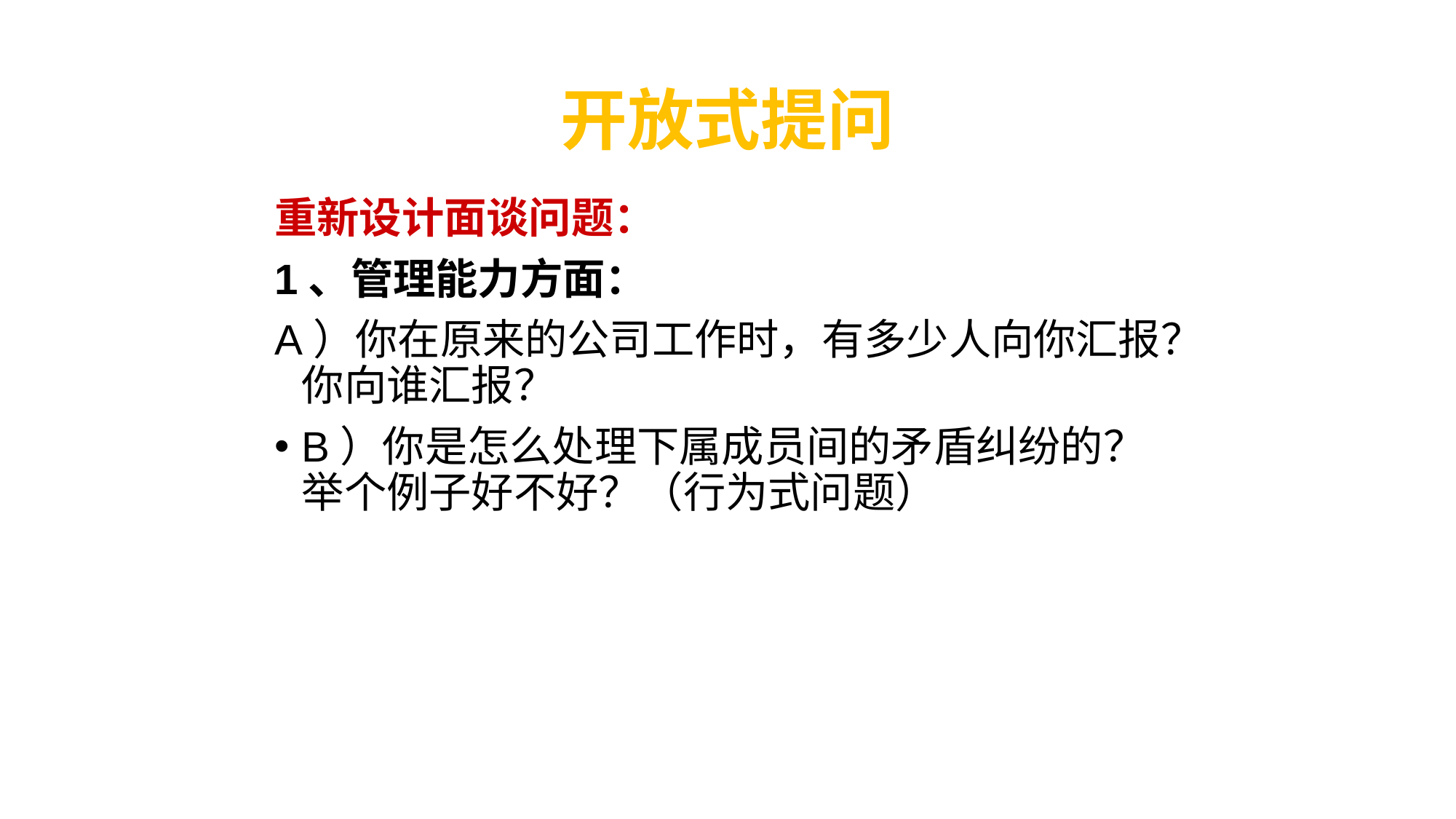

# 开放式提问
重新设计面谈问题：
1、管理能力方面：
A）你在原来的公司工作时，有多少人向你汇报？你向谁汇报？
B）你是怎么处理下属成员间的矛盾纠纷的？举个例子好不好？（行为式问题）